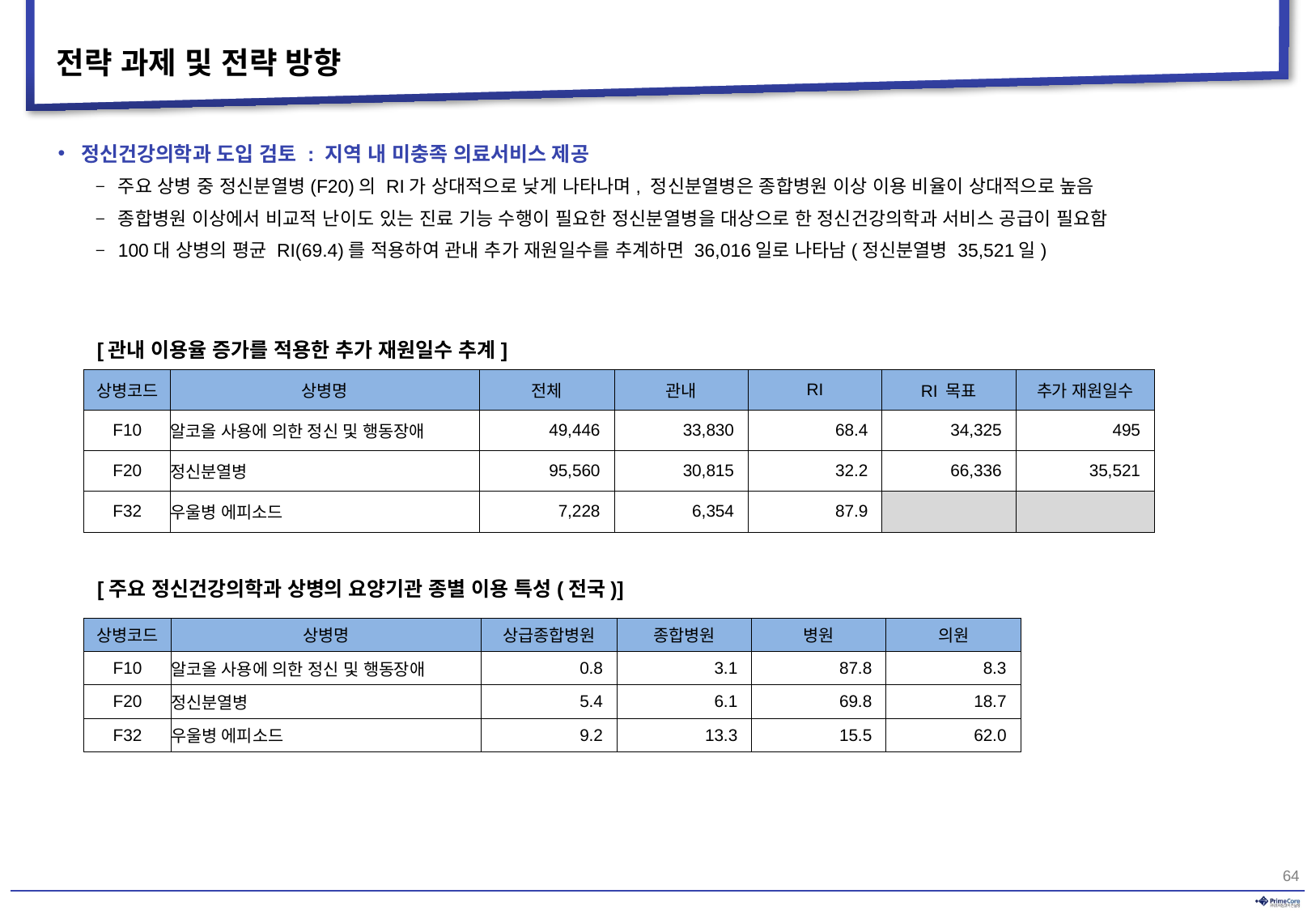

# 전략 과제 및 전략 방향
정신건강의학과 도입 검토 : 지역 내 미충족 의료서비스 제공
주요 상병 중 정신분열병(F20)의 RI가 상대적으로 낮게 나타나며, 정신분열병은 종합병원 이상 이용 비율이 상대적으로 높음
종합병원 이상에서 비교적 난이도 있는 진료 기능 수행이 필요한 정신분열병을 대상으로 한 정신건강의학과 서비스 공급이 필요함
100대 상병의 평균 RI(69.4)를 적용하여 관내 추가 재원일수를 추계하면 36,016일로 나타남(정신분열병 35,521일)

[관내 이용율 증가를 적용한 추가 재원일수 추계]
| 상병코드 | 상병명 | 전체 | 관내 | RI | RI 목표 | 추가 재원일수 |
| --- | --- | --- | --- | --- | --- | --- |
| F10 | 알코올 사용에 의한 정신 및 행동장애 | 49,446 | 33,830 | 68.4 | 34,325 | 495 |
| F20 | 정신분열병 | 95,560 | 30,815 | 32.2 | 66,336 | 35,521 |
| F32 | 우울병 에피소드 | 7,228 | 6,354 | 87.9 |  |  |
[주요 정신건강의학과 상병의 요양기관 종별 이용 특성(전국)]
| 상병코드 | 상병명 | 상급종합병원 | 종합병원 | 병원 | 의원 |
| --- | --- | --- | --- | --- | --- |
| F10 | 알코올 사용에 의한 정신 및 행동장애 | 0.8 | 3.1 | 87.8 | 8.3 |
| F20 | 정신분열병 | 5.4 | 6.1 | 69.8 | 18.7 |
| F32 | 우울병 에피소드 | 9.2 | 13.3 | 15.5 | 62.0 |